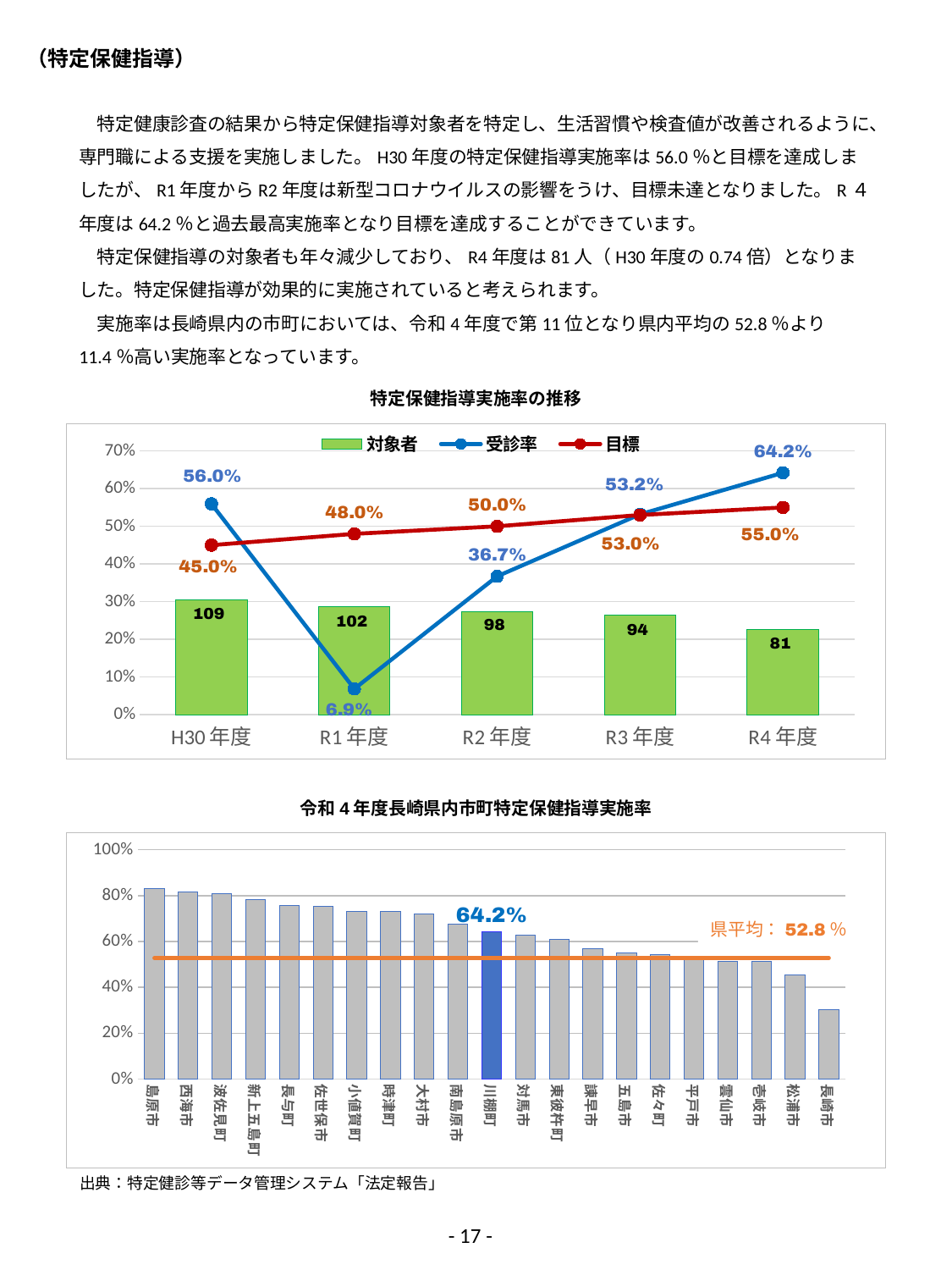

（特定保健指導）
　特定健康診査の結果から特定保健指導対象者を特定し、生活習慣や検査値が改善されるように、専門職による支援を実施しました。H30年度の特定保健指導実施率は56.0％と目標を達成しましたが、R1年度からR2年度は新型コロナウイルスの影響をうけ、目標未達となりました。R４年度は64.2％と過去最高実施率となり目標を達成することができています。
　特定保健指導の対象者も年々減少しており、R4年度は81人（H30年度の0.74倍）となりました。特定保健指導が効果的に実施されていると考えられます。
　実施率は長崎県内の市町においては、令和4年度で第11位となり県内平均の52.8％より11.4％高い実施率となっています。
特定保健指導実施率の推移

### Chart

| Category | 対象者 | 受診率 | 目標 |
|---|---|---|---|
| H30年度 | 109.0 | 0.5596330275229358 | 0.45 |
| R1年度 | 102.0 | 0.06862745098039216 | 0.48 |
| R2年度 | 98.0 | 0.3673469387755102 | 0.5 |
| R3年度 | 94.0 | 0.5319148936170213 | 0.53 |
| R4年度 | 81.0 | 0.6419753086419753 | 0.55 |
令和4年度長崎県内市町特定保健指導実施率

### Chart

| Category | 全体 | 県平均 |
|---|---|---|
| 島原市 | 0.831 | 0.528 |
| 西海市 | 0.816 | 0.528 |
| 波佐見町 | 0.81 | 0.528 |
| 新上五島町 | 0.784 | 0.528 |
| 長与町 | 0.758 | 0.528 |
| 佐世保市 | 0.755 | 0.528 |
| 小値賀町 | 0.731 | 0.528 |
| 時津町 | 0.73 | 0.528 |
| 大村市 | 0.719 | 0.528 |
| 南島原市 | 0.674 | 0.528 |
| 川棚町 | 0.642 | 0.528 |
| 対馬市 | 0.626 | 0.528 |
| 東彼杵町 | 0.609 | 0.528 |
| 諫早市 | 0.57 | 0.528 |
| 五島市 | 0.551 | 0.528 |
| 佐々町 | 0.543 | 0.528 |
| 平戸市 | 0.535 | 0.528 |
| 雲仙市 | 0.513 | 0.528 |
| 壱岐市 | 0.512 | 0.528 |
| 松浦市 | 0.456 | 0.528 |
| 長崎市 | 0.303 | 0.528 |
県平均：52.8％
出典：特定健診等データ管理システム「法定報告」
- 17 -